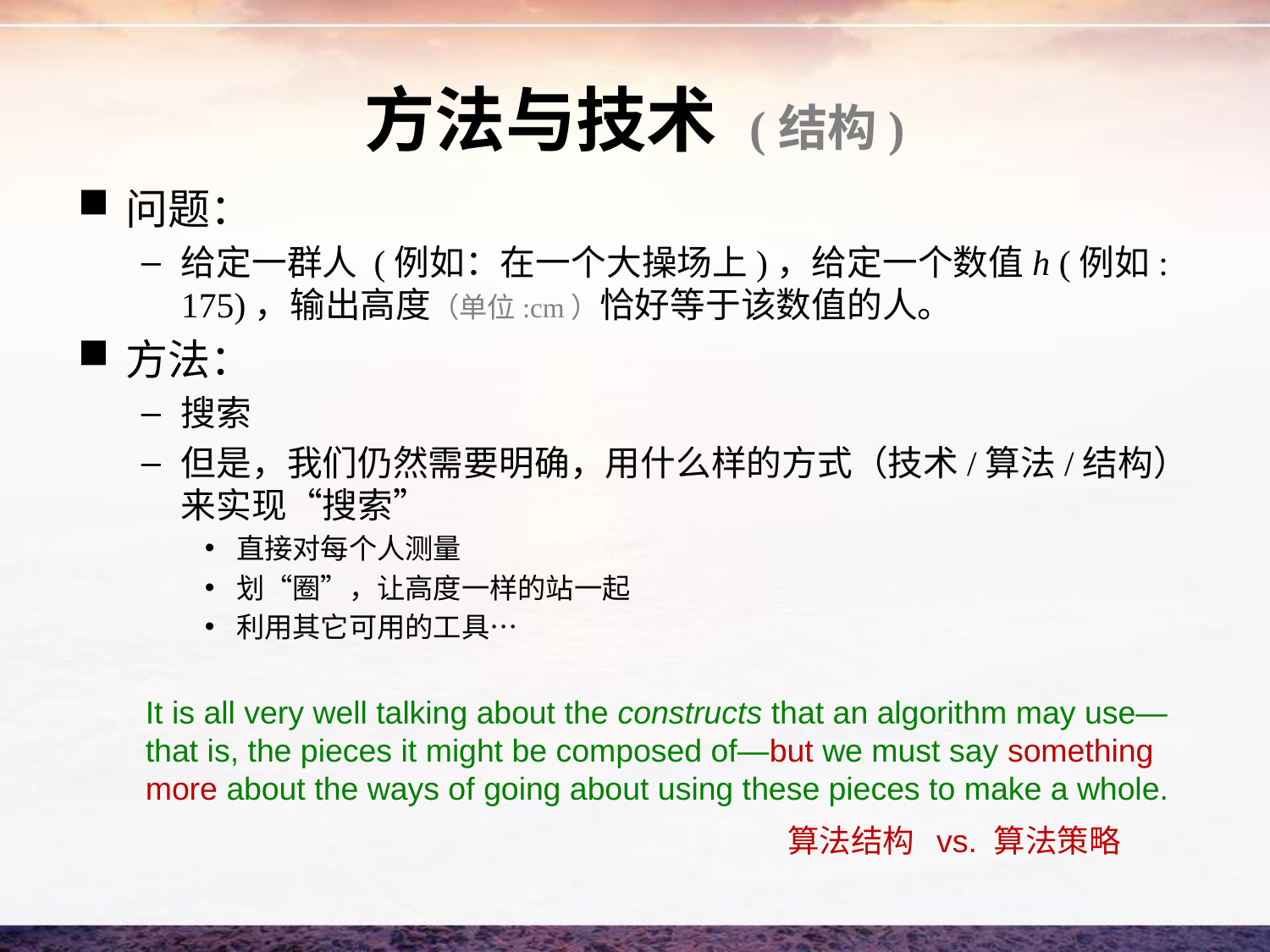

# 方法与技术 (结构)
问题：
给定一群人 (例如：在一个大操场上)，给定一个数值h (例如: 175)，输出高度（单位:cm）恰好等于该数值的人。
方法：
搜索
但是，我们仍然需要明确，用什么样的方式（技术/算法/结构）来实现“搜索”
直接对每个人测量
划“圈”，让高度一样的站一起
利用其它可用的工具…
It is all very well talking about the constructs that an algorithm may use—that is, the pieces it might be composed of—but we must say something more about the ways of going about using these pieces to make a whole.
算法结构  vs. 算法策略